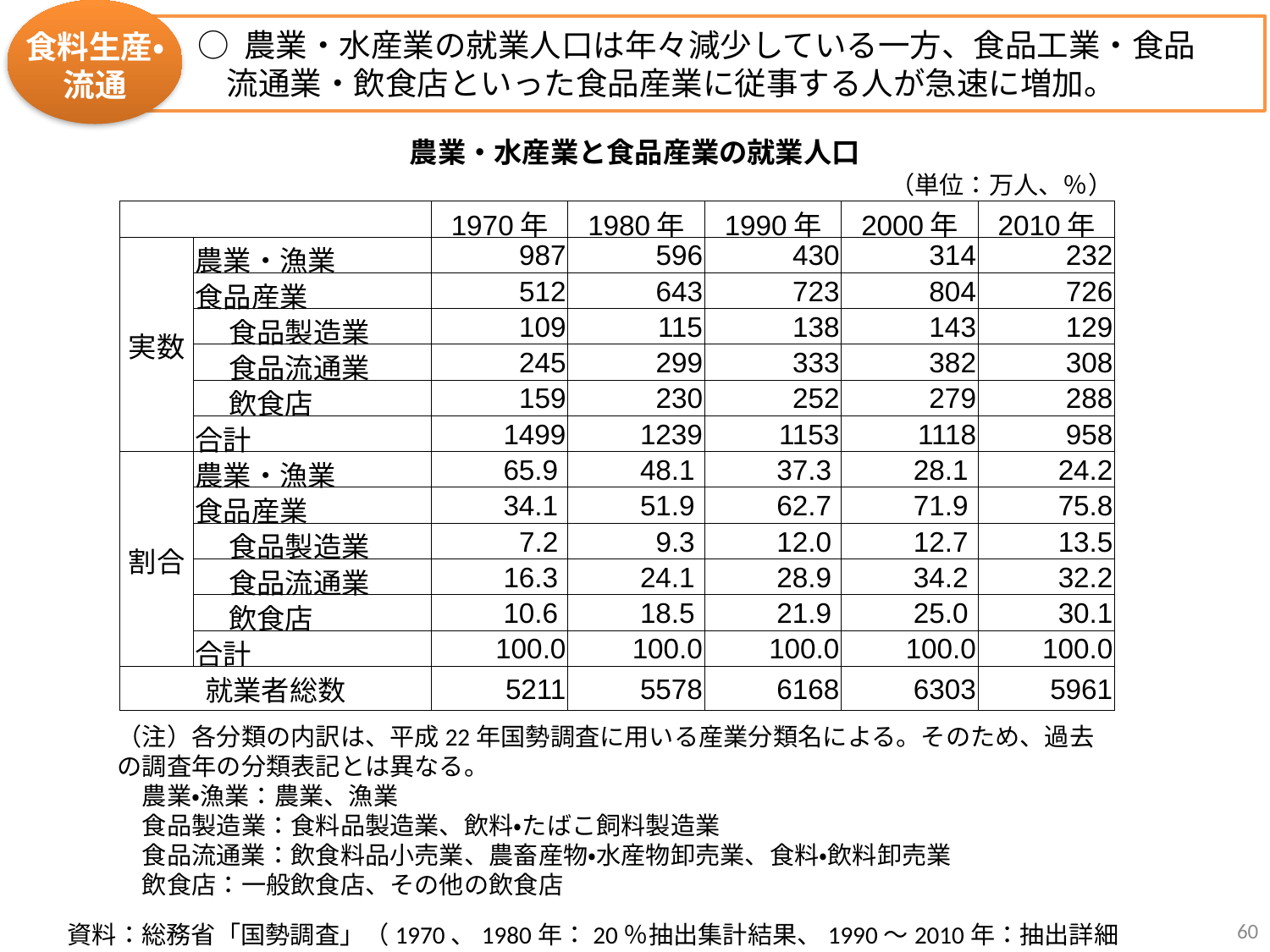

○ 農業・水産業の就業人口は年々減少している一方、食品工業・食品
   流通業・飲食店といった食品産業に従事する人が急速に増加。

食料生産・
流通
農業・水産業と食品産業の就業人口
|  |  |  |  |  | （単位：万人、％） |  |
| --- | --- | --- | --- | --- | --- | --- |
|  |  | 1970年 | 1980年 | 1990年 | 2000年 | 2010年 |
| 実数 | 農業・漁業 | 987 | 596 | 430 | 314 | 232 |
|  | 食品産業 | 512 | 643 | 723 | 804 | 726 |
|  | 食品製造業 | 109 | 115 | 138 | 143 | 129 |
|  | 食品流通業 | 245 | 299 | 333 | 382 | 308 |
|  | 飲食店 | 159 | 230 | 252 | 279 | 288 |
|  | 合計 | 1499 | 1239 | 1153 | 1118 | 958 |
| 割合 | 農業・漁業 | 65.9 | 48.1 | 37.3 | 28.1 | 24.2 |
|  | 食品産業 | 34.1 | 51.9 | 62.7 | 71.9 | 75.8 |
|  | 食品製造業 | 7.2 | 9.3 | 12.0 | 12.7 | 13.5 |
|  | 食品流通業 | 16.3 | 24.1 | 28.9 | 34.2 | 32.2 |
|  | 飲食店 | 10.6 | 18.5 | 21.9 | 25.0 | 30.1 |
|  | 合計 | 100.0 | 100.0 | 100.0 | 100.0 | 100.0 |
| 就業者総数 |  | 5211 | 5578 | 6168 | 6303 | 5961 |
（注）各分類の内訳は、平成22年国勢調査に用いる産業分類名による。そのため、過去の調査年の分類表記とは異なる。
　農業・漁業：農業、漁業
　食品製造業：食料品製造業、飲料・たばこ飼料製造業
　食品流通業：飲食料品小売業、農畜産物・水産物卸売業、食料・飲料卸売業
　飲食店：一般飲食店、その他の飲食店

60
資料：総務省「国勢調査」（1970、1980年：20％抽出集計結果、1990～2010年：抽出詳細集計結果）